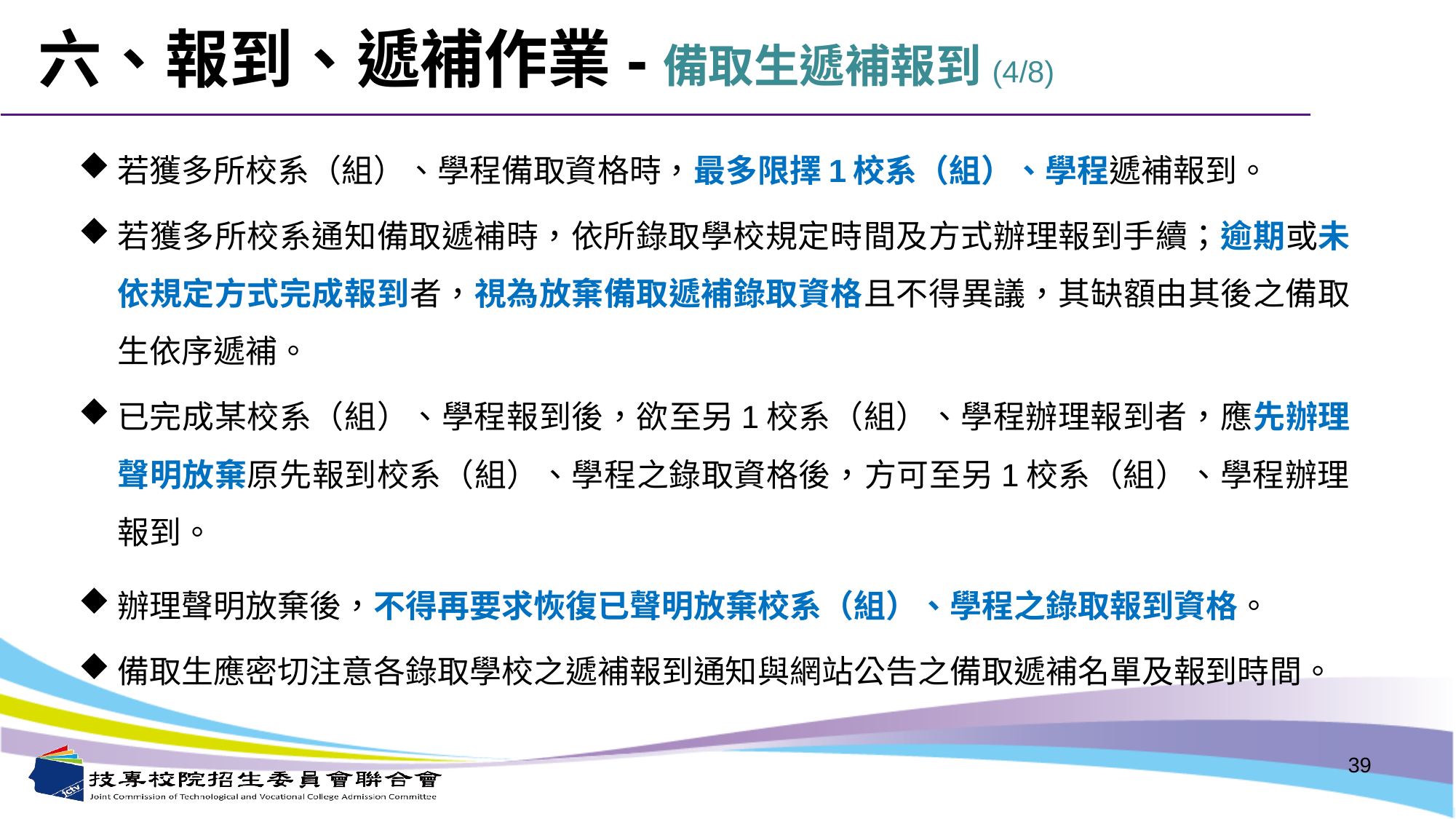

# 六、報到、遞補作業-備取生遞補報到(4/8)
若獲多所校系（組）、學程備取資格時，最多限擇1校系（組）、學程遞補報到。
若獲多所校系通知備取遞補時，依所錄取學校規定時間及方式辦理報到手續；逾期或未依規定方式完成報到者，視為放棄備取遞補錄取資格且不得異議，其缺額由其後之備取生依序遞補。
已完成某校系（組）、學程報到後，欲至另1校系（組）、學程辦理報到者，應先辦理聲明放棄原先報到校系（組）、學程之錄取資格後，方可至另1校系（組）、學程辦理報到。
辦理聲明放棄後，不得再要求恢復已聲明放棄校系（組）、學程之錄取報到資格。
備取生應密切注意各錄取學校之遞補報到通知與網站公告之備取遞補名單及報到時間。
39